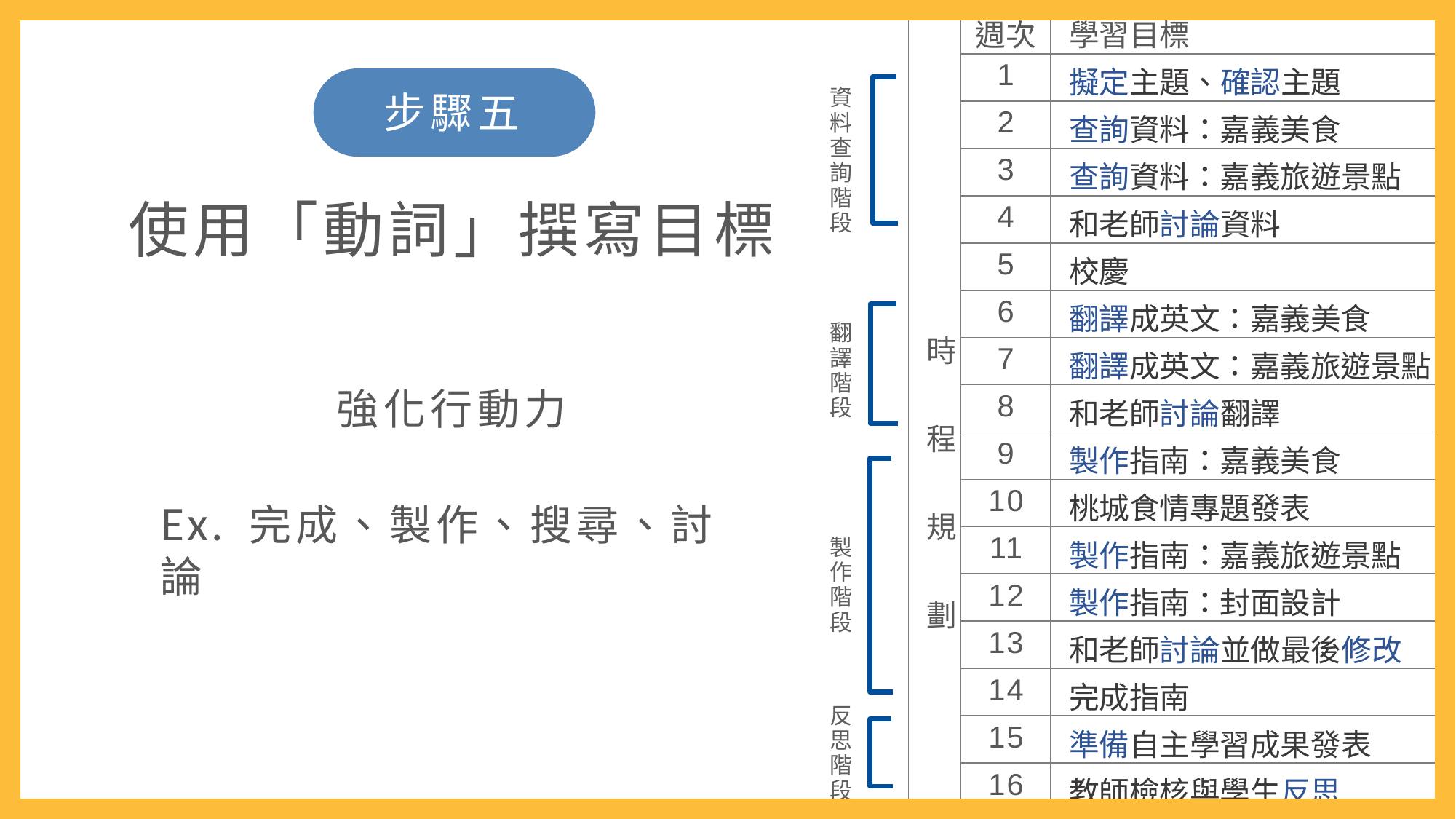

| 時 程 規 劃 | 週次 | 學習目標 |
| --- | --- | --- |
|  | 1 | 擬定主題、確認主題 |
|  | 2 | 查詢資料：嘉義美食 |
|  | 3 | 查詢資料：嘉義旅遊景點 |
|  | 4 | 和老師討論資料 |
|  | 5 | 校慶 |
|  | 6 | 翻譯成英文：嘉義美食 |
|  | 7 | 翻譯成英文：嘉義旅遊景點 |
|  | 8 | 和老師討論翻譯 |
|  | 9 | 製作指南：嘉義美食 |
|  | 10 | 桃城食情專題發表 |
|  | 11 | 製作指南：嘉義旅遊景點 |
|  | 12 | 製作指南：封面設計 |
|  | 13 | 和老師討論並做最後修改 |
|  | 14 | 完成指南 |
|  | 15 | 準備自主學習成果發表 |
|  | 16 | 教師檢核與學生反思 |

週次
學習目標
1
擬定主題、確認主題

資 料 查 詢 階 段
步驟五
2
查詢資料：台南美食
3
查詢資料：台南旅遊景點
使用「動詞」撰寫目標
4
和老師討論資料
5
校慶
6
翻譯成英文：台南美食

翻 譯 階 段
時 程 規 劃
7
翻譯成英文：台南旅遊景點
強化行動力
8
和老師討論翻譯
9
製作指南：台南美食

10
英文話劇比賽
Ex. 完成、製作、搜尋、討論
11
製作指南：台南旅遊景點
製 作 階 段
12
製作指南：封面設計
13
和老師討論並做最後修改
14
完成指南
反 思 階 段

15
準備自主學習成果發表
16
教師檢核與學生反思